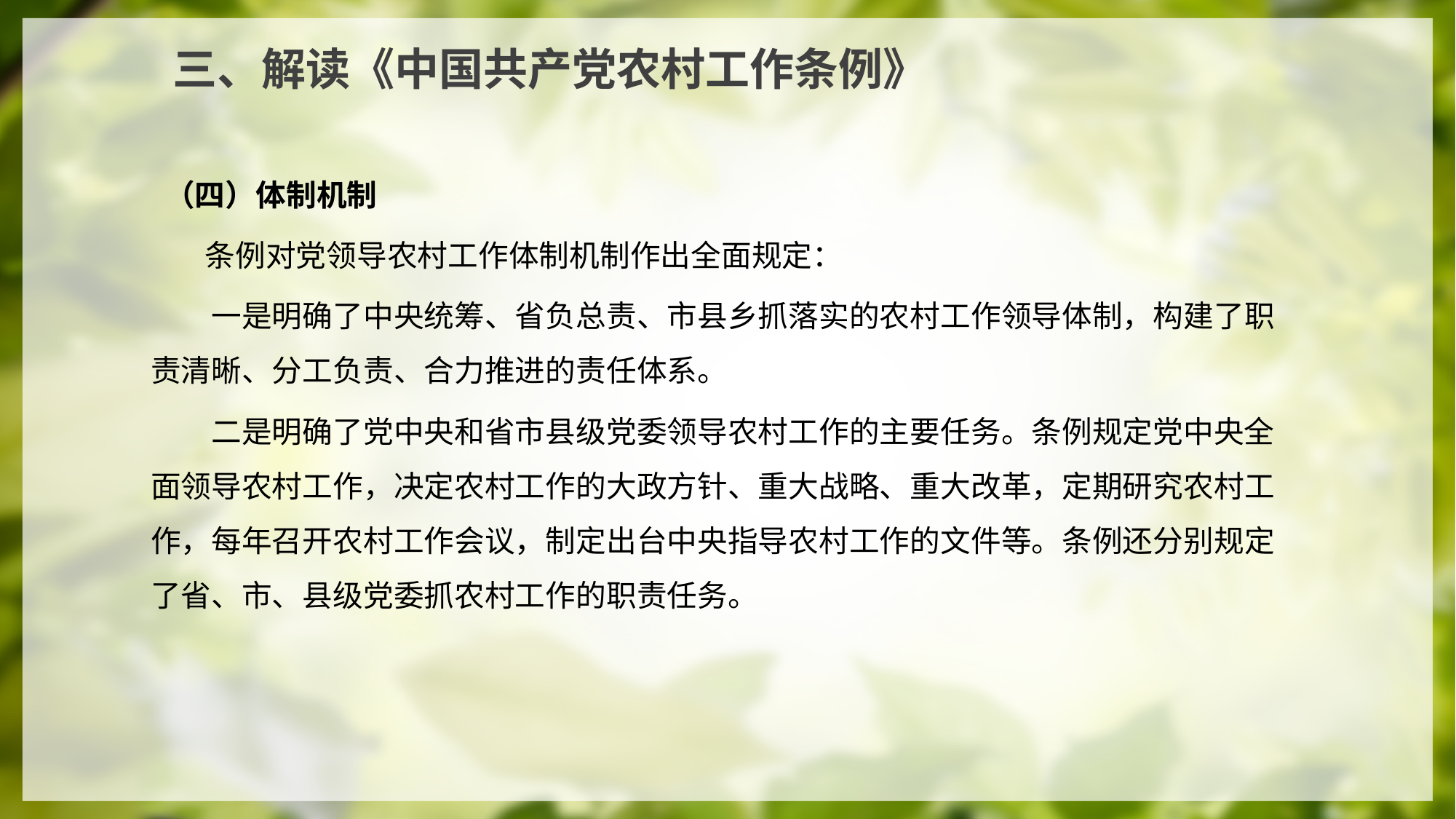

三、解读《中国共产党农村工作条例》
 （四）体制机制
       条例对党领导农村工作体制机制作出全面规定：
　　一是明确了中央统筹、省负总责、市县乡抓落实的农村工作领导体制，构建了职责清晰、分工负责、合力推进的责任体系。
　　二是明确了党中央和省市县级党委领导农村工作的主要任务。条例规定党中央全面领导农村工作，决定农村工作的大政方针、重大战略、重大改革，定期研究农村工作，每年召开农村工作会议，制定出台中央指导农村工作的文件等。条例还分别规定了省、市、县级党委抓农村工作的职责任务。